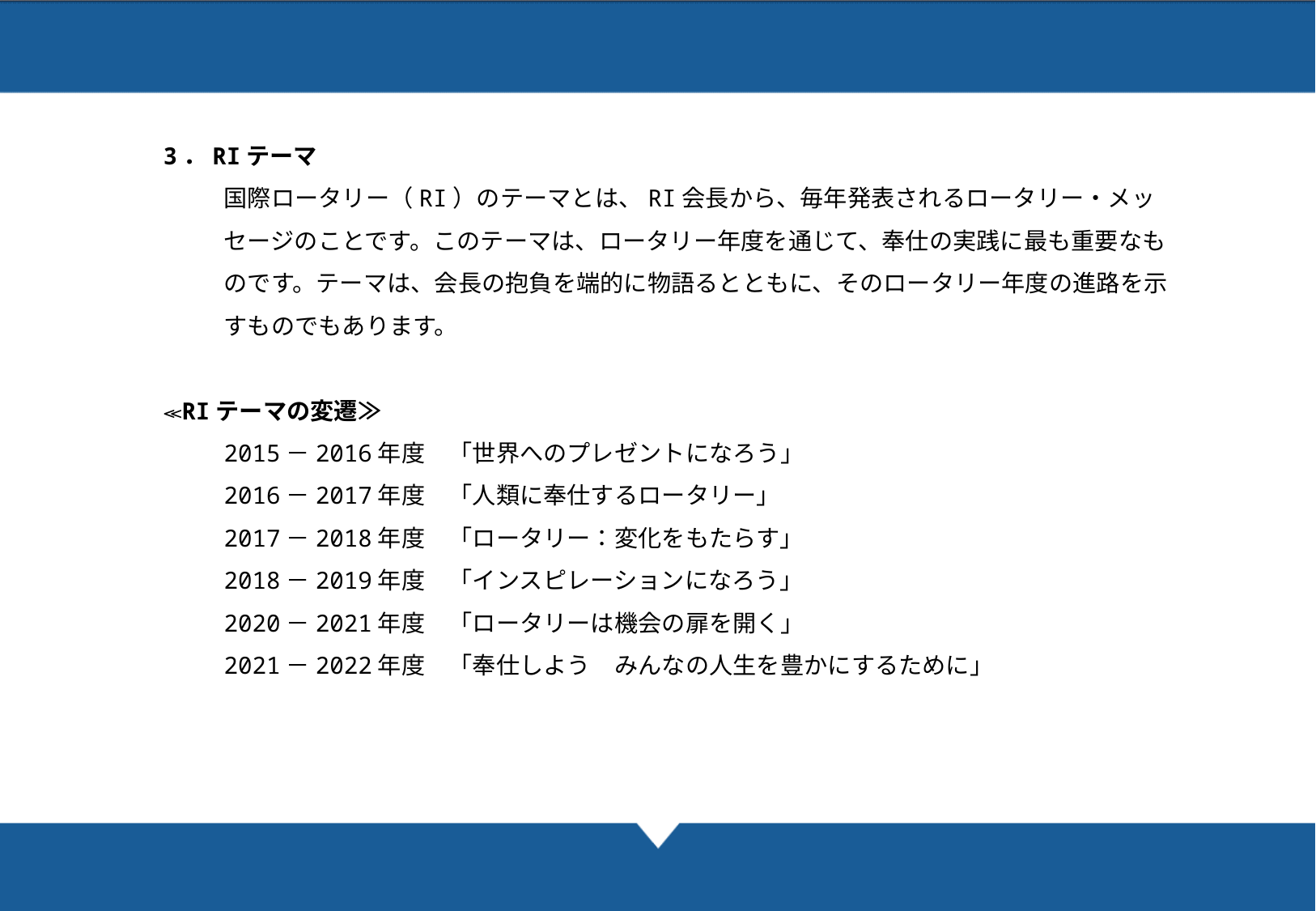

31
3．RIテーマ
国際ロータリー（RI）のテーマとは、RI会長から、毎年発表されるロータリー・メッセージのことです。このテーマは、ロータリー年度を通じて、奉仕の実践に最も重要なものです。テーマは、会長の抱負を端的に物語るとともに、そのロータリー年度の進路を示すものでもあります。

≪RIテーマの変遷≫
2015－2016年度　「世界へのプレゼントになろう」
2016－2017年度　「人類に奉仕するロータリー」
2017－2018年度　「ロータリー：変化をもたらす」
2018－2019年度　「インスピレーションになろう」
2020－2021年度　「ロータリーは機会の扉を開く」
2021－2022年度　「奉仕しよう　みんなの人生を豊かにするために」
07 Reference Images
XX University　Name